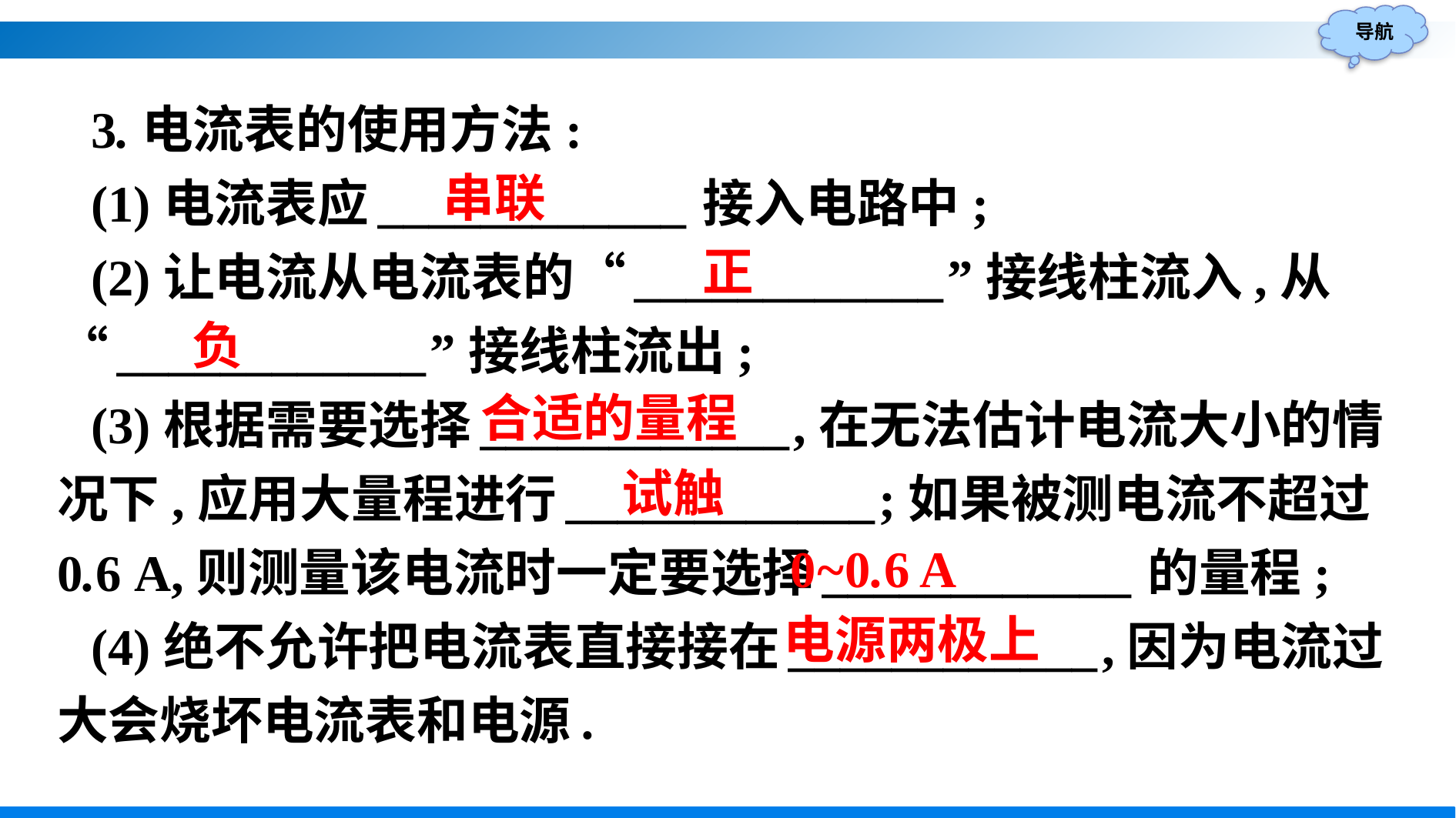

3.电流表的使用方法:
(1)电流表应____________接入电路中;
(2)让电流从电流表的“____________”接线柱流入,从“____________”接线柱流出;
(3)根据需要选择____________,在无法估计电流大小的情况下,应用大量程进行____________;如果被测电流不超过0.6 A,则测量该电流时一定要选择____________的量程;
(4)绝不允许把电流表直接接在____________,因为电流过大会烧坏电流表和电源.
串联
正
负
合适的量程
试触
0~0.6 A
电源两极上